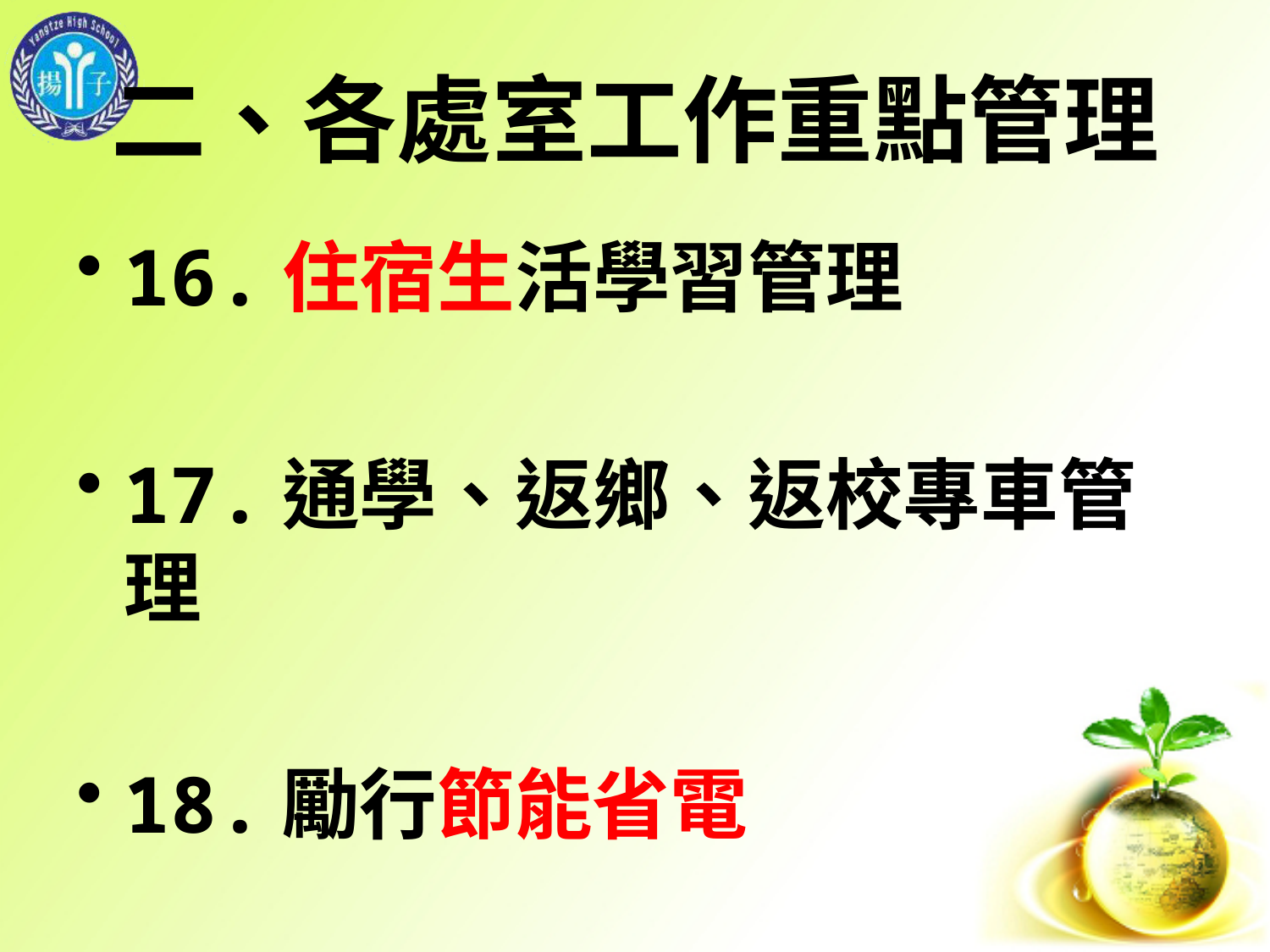

# 二、各處室工作重點管理
16.住宿生活學習管理

17.通學、返鄉、返校專車管理

18.勵行節能省電